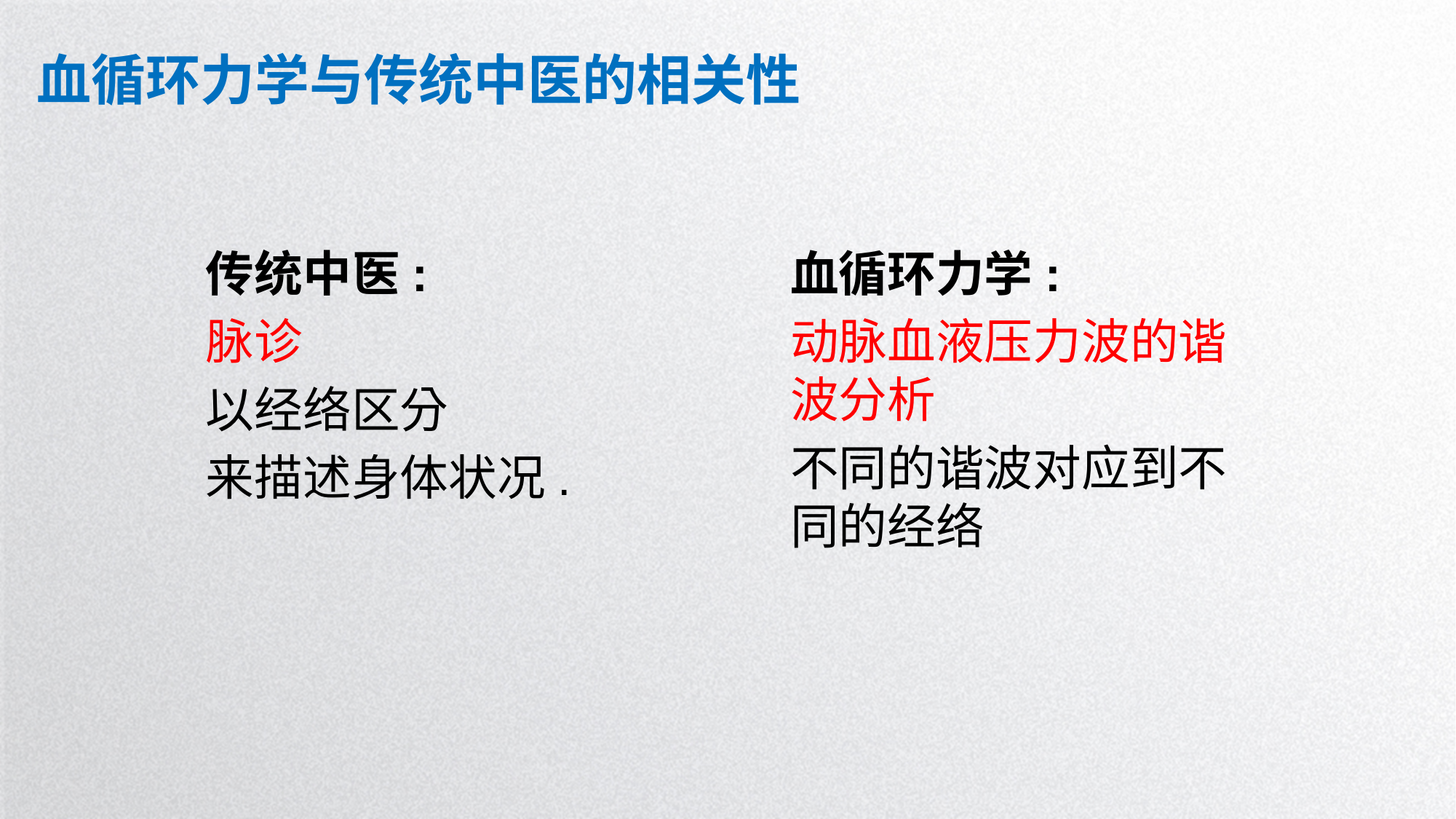

血循环力学与传统中医的相关性
传统中医:
脉诊
以经络区分
来描述身体状况.
血循环力学:
动脉血液压力波的谐波分析
不同的谐波对应到不同的经络